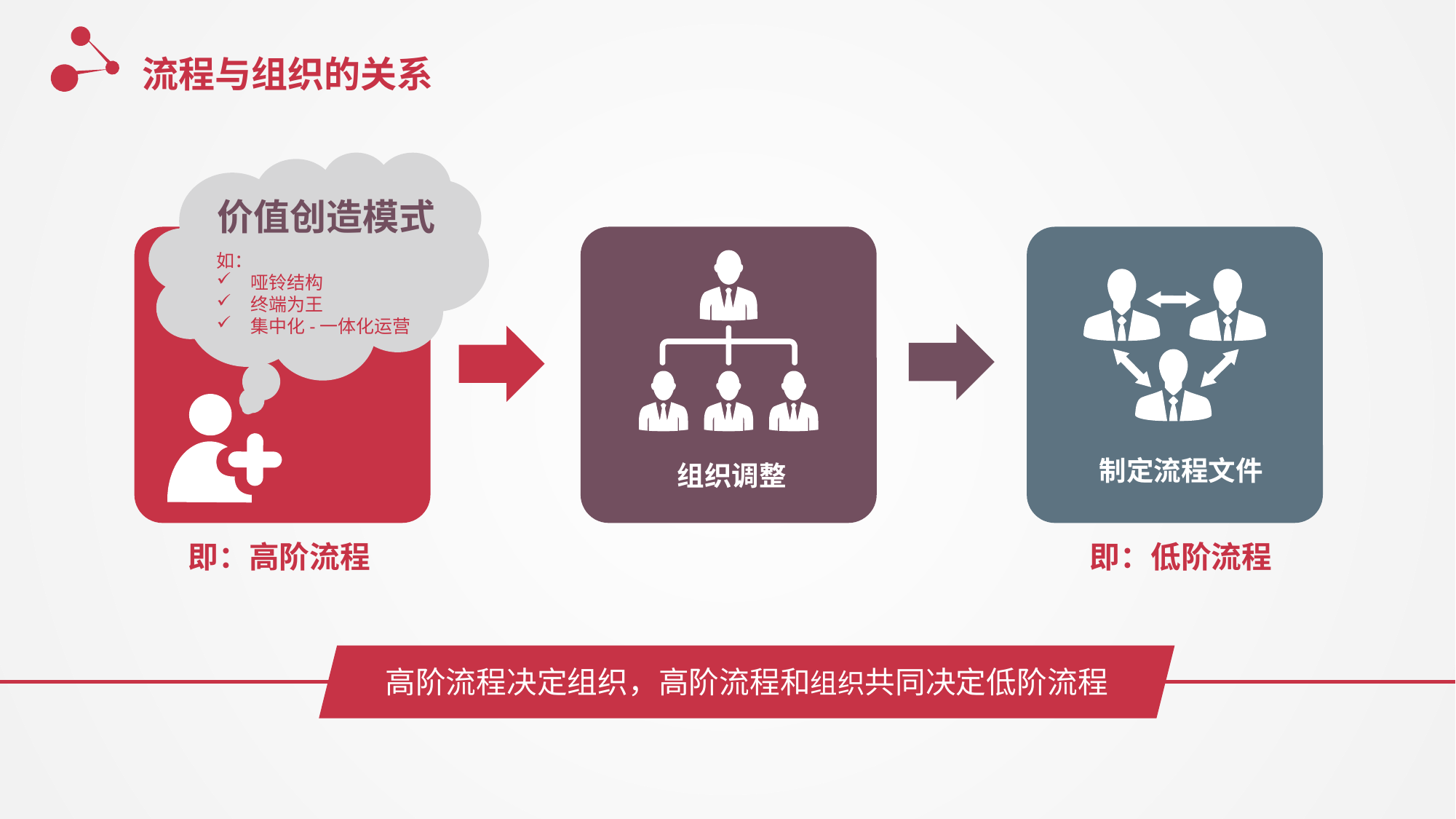

流程与组织的关系

价值创造模式

如：
哑铃结构
终端为王
集中化-一体化运营

制定流程文件
组织调整
即：高阶流程
即：低阶流程

高阶流程决定组织，高阶流程和组织共同决定低阶流程